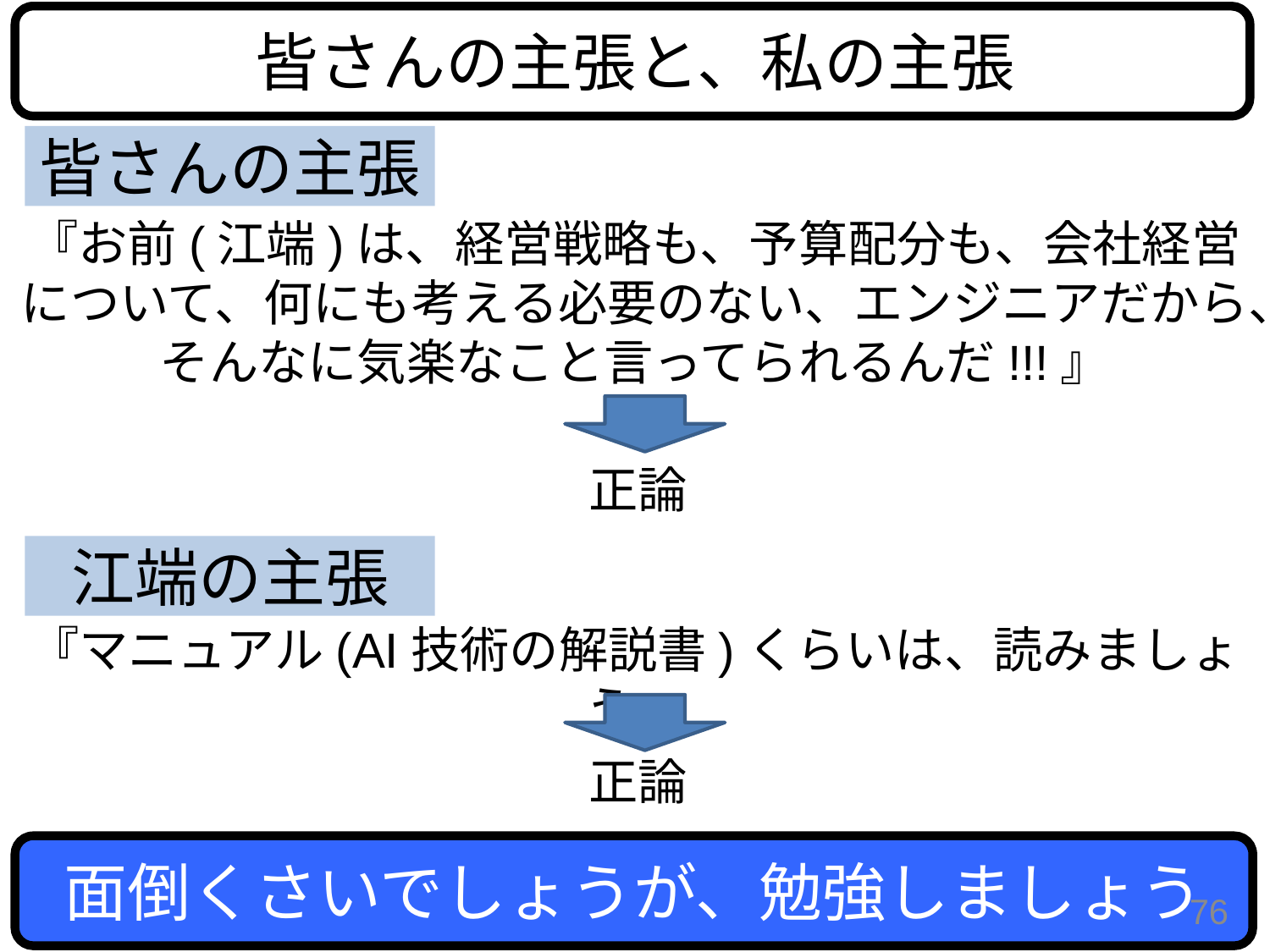

皆さんの主張と、私の主張
皆さんの主張
『お前(江端)は、経営戦略も、予算配分も、会社経営について、何にも考える必要のない、エンジニアだから、そんなに気楽なこと言ってられるんだ!!!』

正論
江端の主張

『マニュアル(AI技術の解説書)くらいは、読みましょう』

正論
面倒くさいでしょうが、勉強しましょう
76